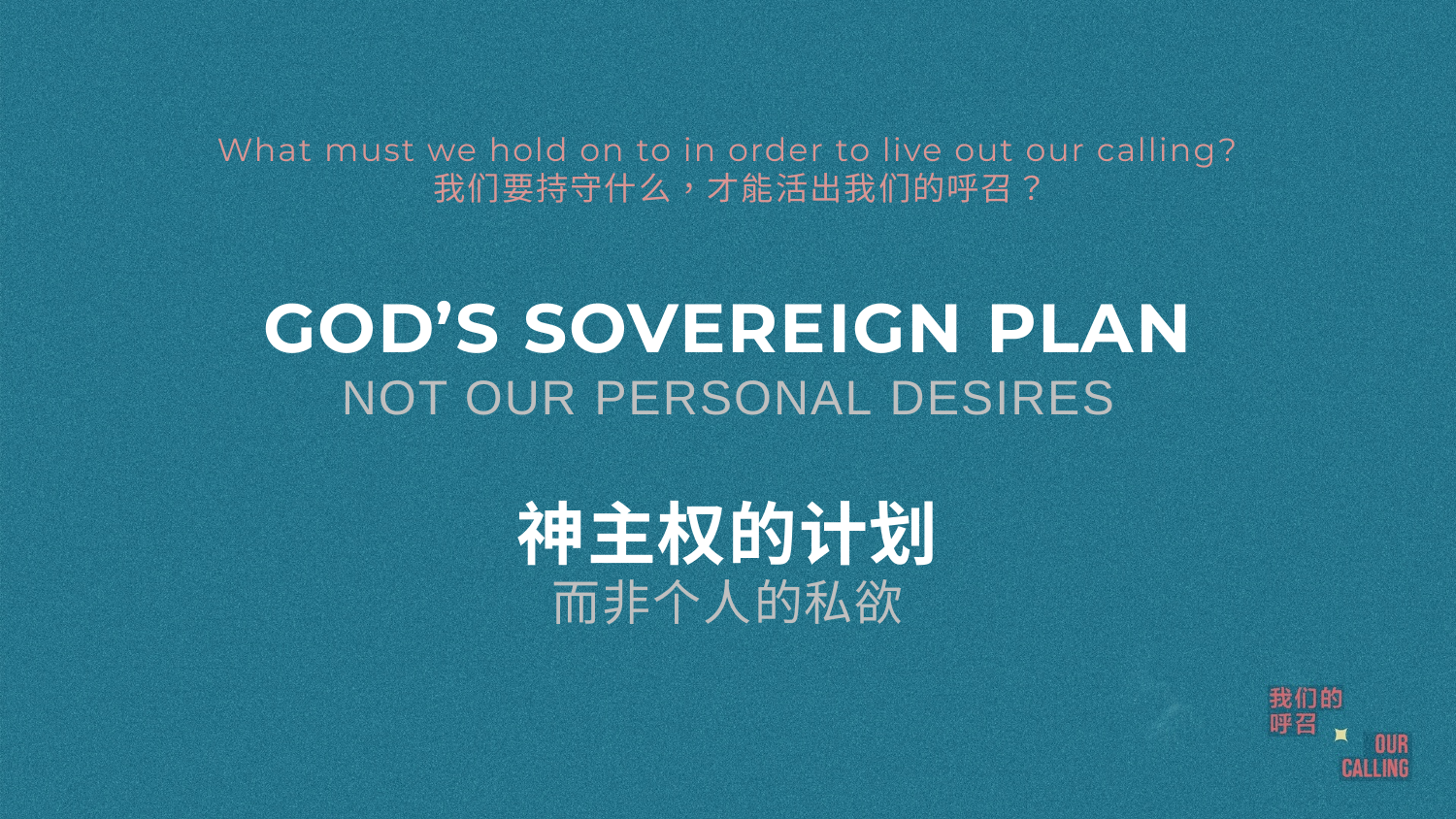

What must we hold on to in order to live out our calling?
  我们要持守什么，才能活出我们的呼召？
GOD’S SOVEREIGN PLAN
NOT OUR PERSONAL DESIRES
神主权的计划
而非个人的私欲